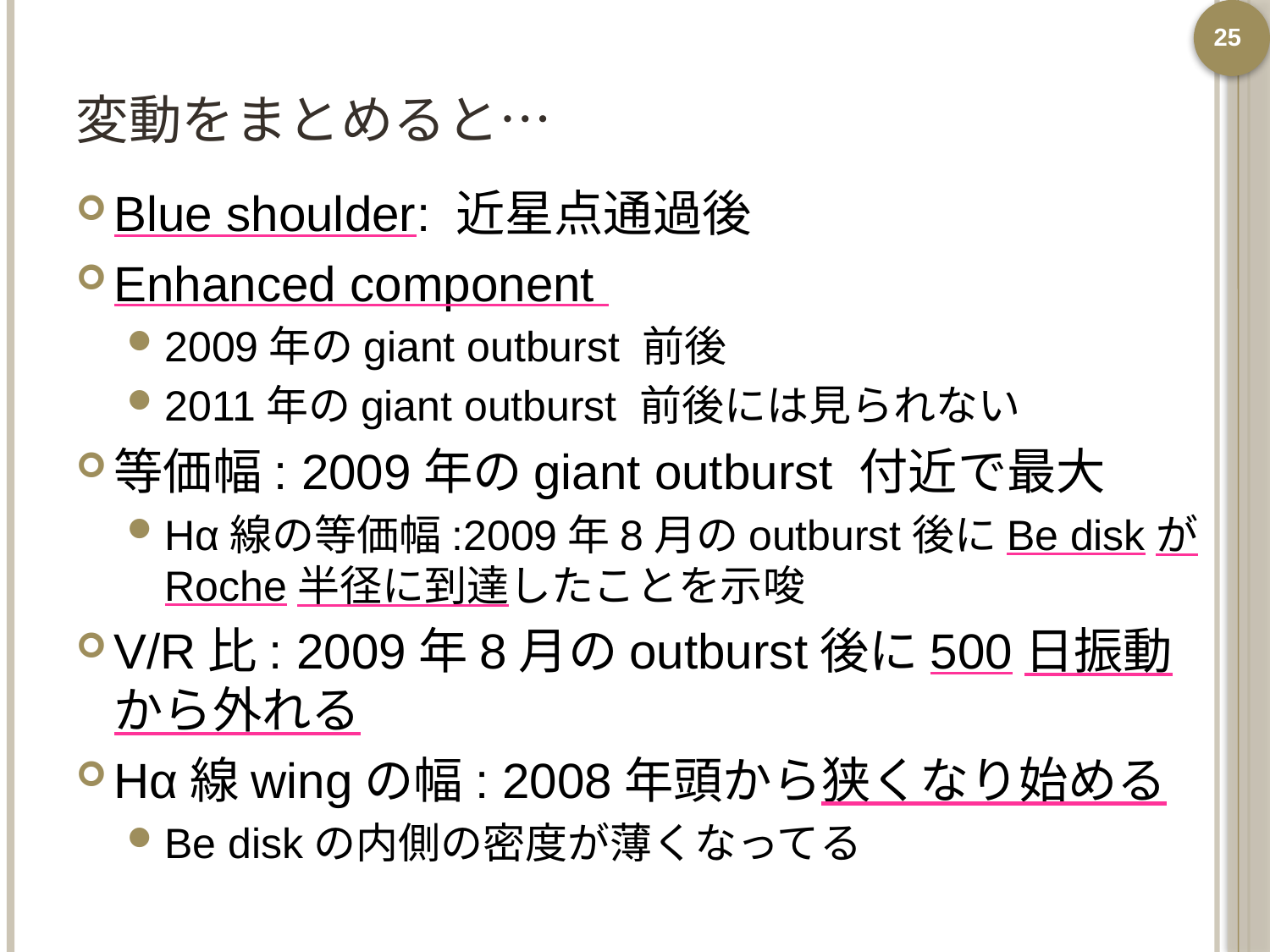

25
# 変動をまとめると…
Blue shoulder: 近星点通過後
Enhanced component
2009年のgiant outburst 前後
2011年のgiant outburst 前後には見られない
等価幅: 2009年のgiant outburst 付近で最大
Hα線の等価幅:2009年8月のoutburst後にBe diskがRoche半径に到達したことを示唆
V/R比: 2009年8月のoutburst後に500日振動から外れる
Hα線wingの幅: 2008年頭から狭くなり始める
Be diskの内側の密度が薄くなってる